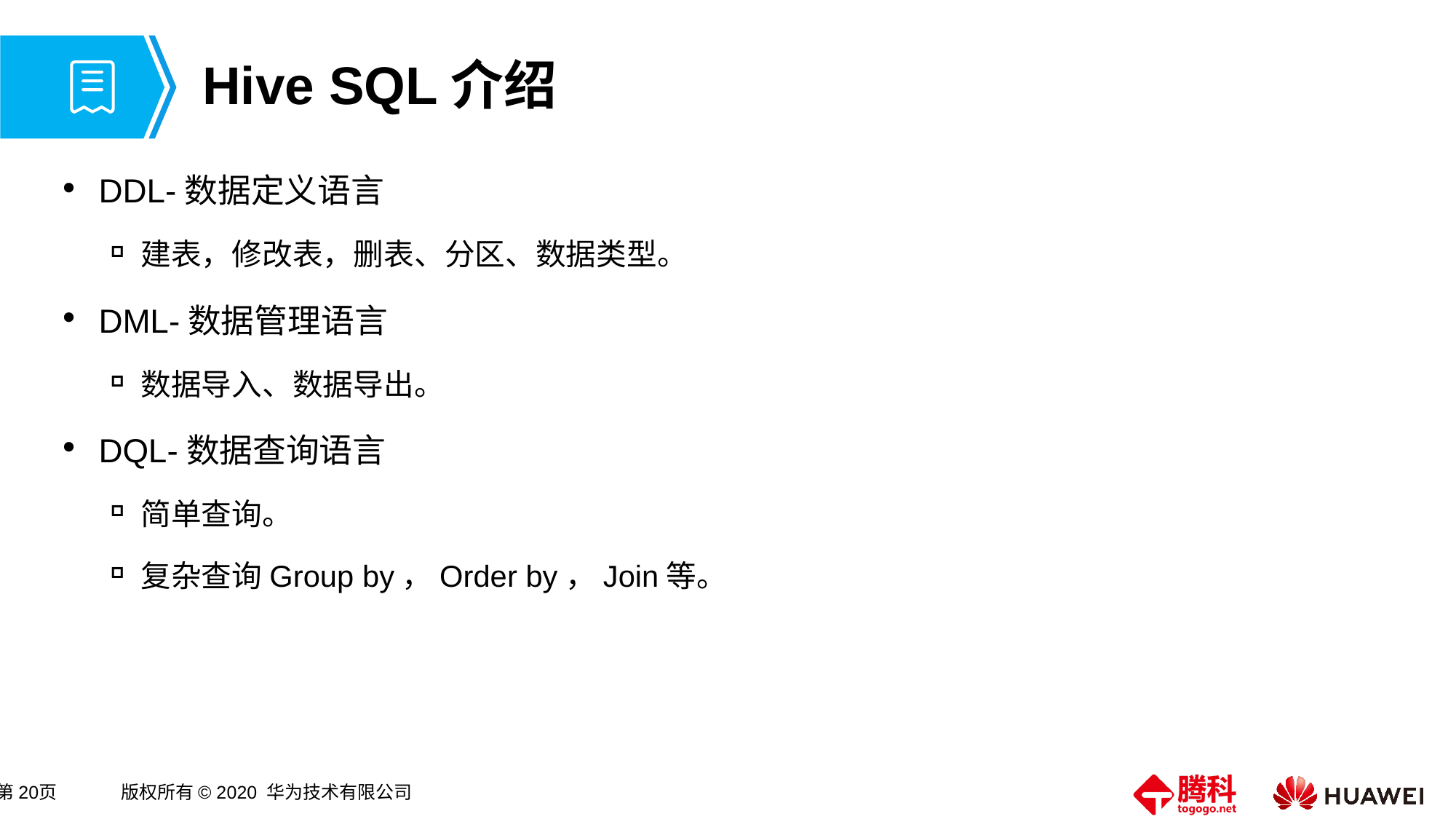

# Hive SQL介绍
DDL-数据定义语言
建表，修改表，删表、分区、数据类型。
DML-数据管理语言
数据导入、数据导出。
DQL-数据查询语言
简单查询。
复杂查询Group by，Order by，Join等。